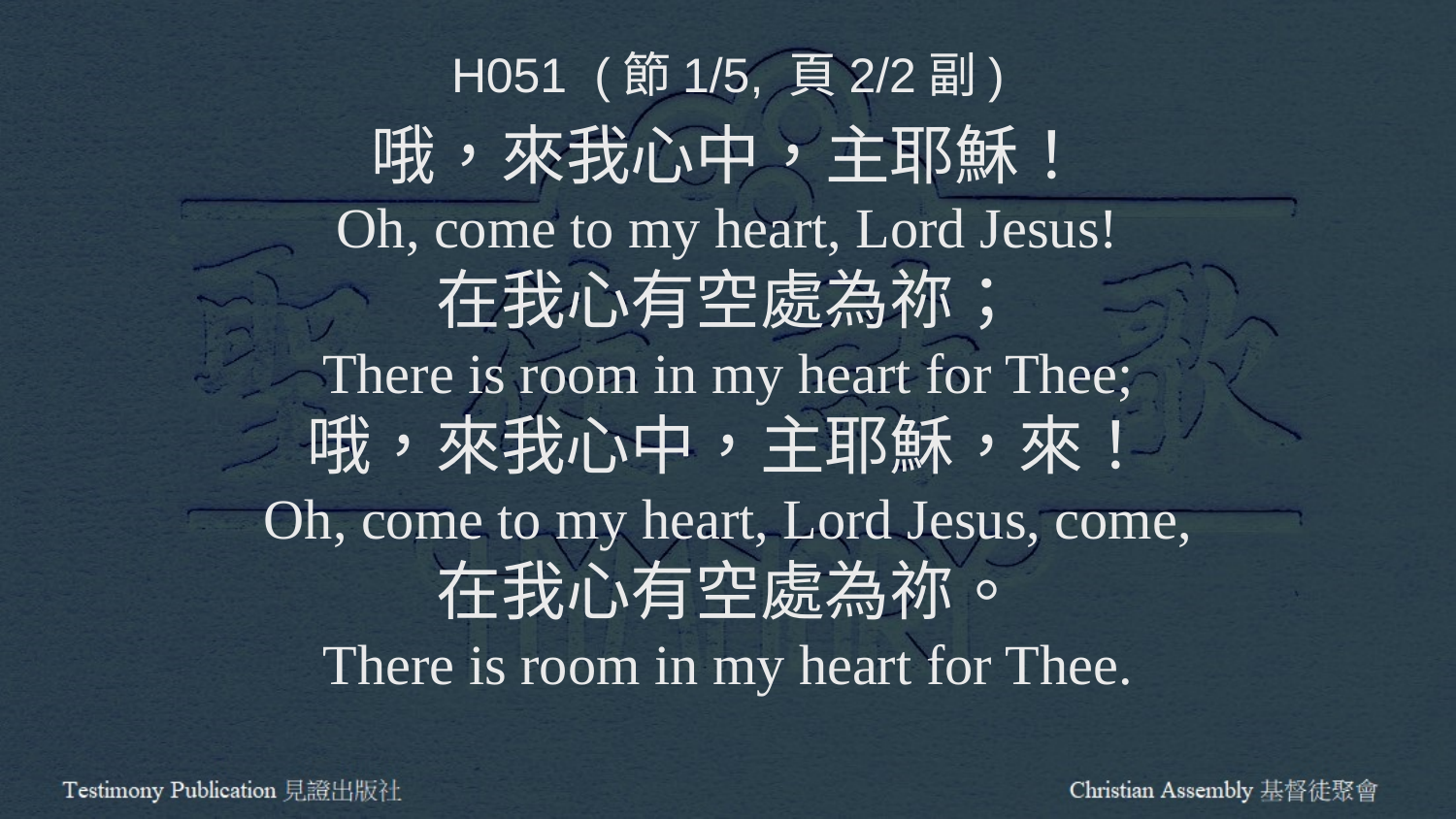

H051  (節1/5, 頁2/2副)
哦，來我心中，主耶穌！
Oh, come to my heart, Lord Jesus!
在我心有空處為祢；
There is room in my heart for Thee;
哦，來我心中，主耶穌，來！
Oh, come to my heart, Lord Jesus, come,
在我心有空處為祢。
There is room in my heart for Thee.